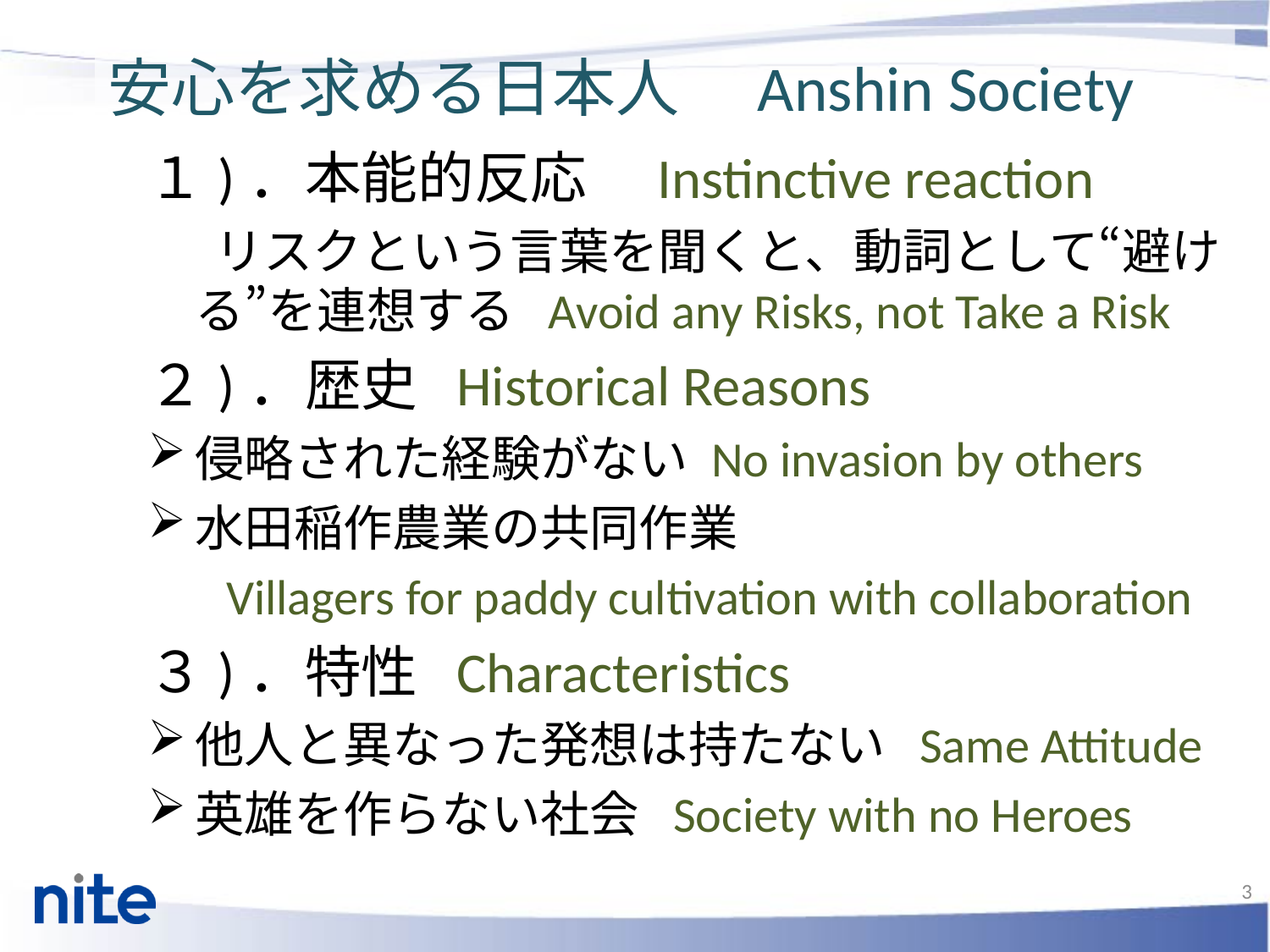

安心を求める日本人　Anshin Society
１)．本能的反応　Instinctive reaction
     リスクという言葉を聞くと、動詞として“避ける”を連想する  Avoid any Risks, not Take a Risk
２)．歴史  Historical Reasons
侵略された経験がない No invasion by others
水田稲作農業の共同作業
       Villagers for paddy cultivation with collaboration
３)．特性  Characteristics
他人と異なった発想は持たない  Same Attitude
英雄を作らない社会  Society with no Heroes

3